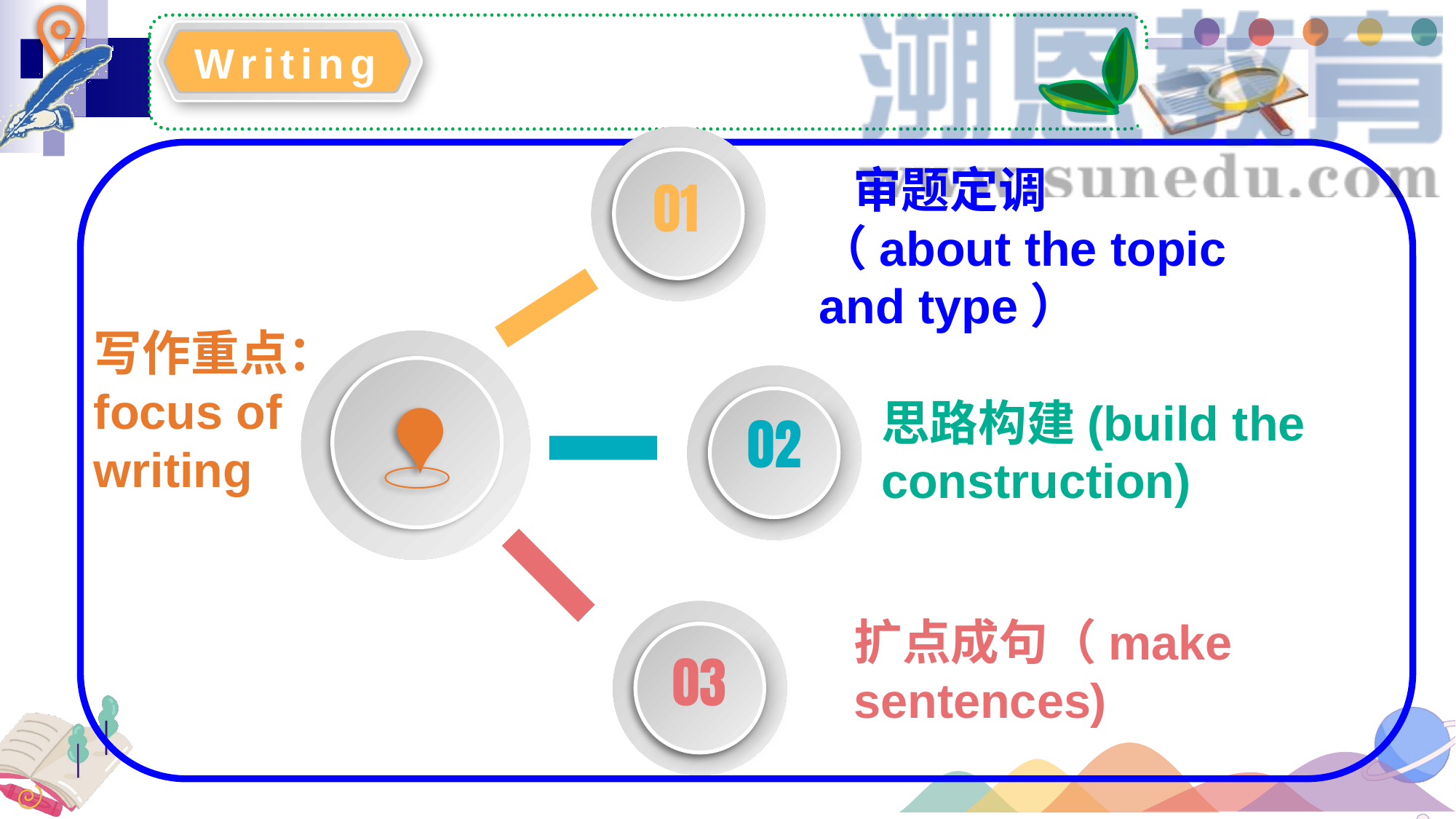

Writing

01

02

03

  审题定调
（about the topic and type）
写作重点：focus of writing
思路构建(build the construction)
扩点成句（make sentences)